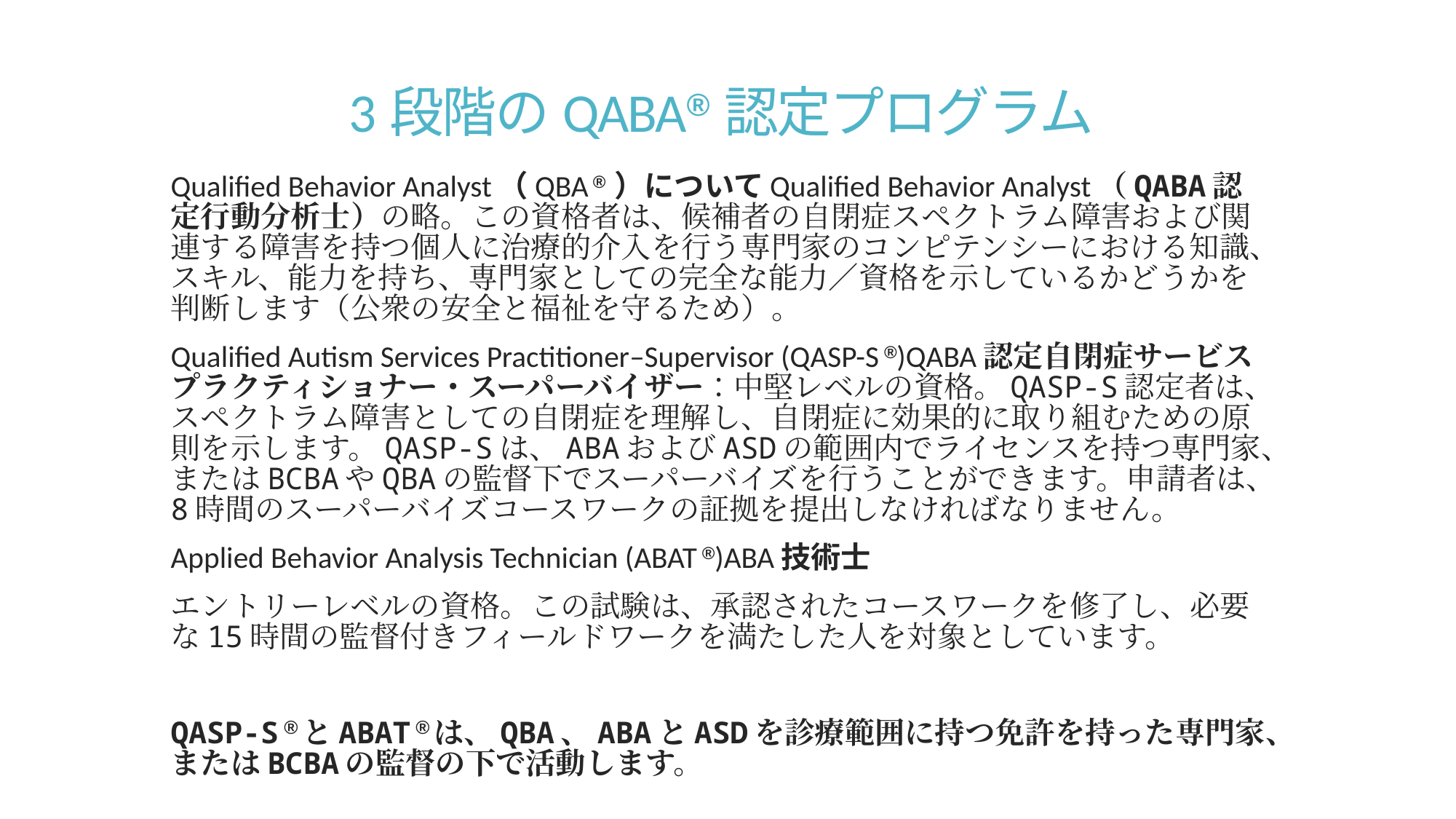

# 3段階のQABA® 認定プログラム
Qualified Behavior Analyst（QBA ® ）についてQualified Behavior Analyst（QABA認定行動分析士）の略。この資格者は、候補者の自閉症スペクトラム障害および関連する障害を持つ個人に治療的介入を行う専門家のコンピテンシーにおける知識、スキル、能力を持ち、専門家としての完全な能力／資格を示しているかどうかを判断します（公衆の安全と福祉を守るため）。
Qualified Autism Services Practitioner–Supervisor (QASP-S ®)QABA認定自閉症サービスプラクティショナー・スーパーバイザー：中堅レベルの資格。QASP-S認定者は、スペクトラム障害としての自閉症を理解し、自閉症に効果的に取り組むための原則を示します。QASP-Sは、ABAおよびASDの範囲内でライセンスを持つ専門家、またはBCBAやQBAの監督下でスーパーバイズを行うことができます。申請者は、8時間のスーパーバイズコースワークの証拠を提出しなければなりません。
Applied Behavior Analysis Technician (ABAT ®)ABA技術士
エントリーレベルの資格。この試験は、承認されたコースワークを修了し、必要な15時間の監督付きフィールドワークを満たした人を対象としています。

QASP-S ®とABAT ®は、QBA、ABAとASDを診療範囲に持つ免許を持った専門家、またはBCBAの監督の下で活動します。